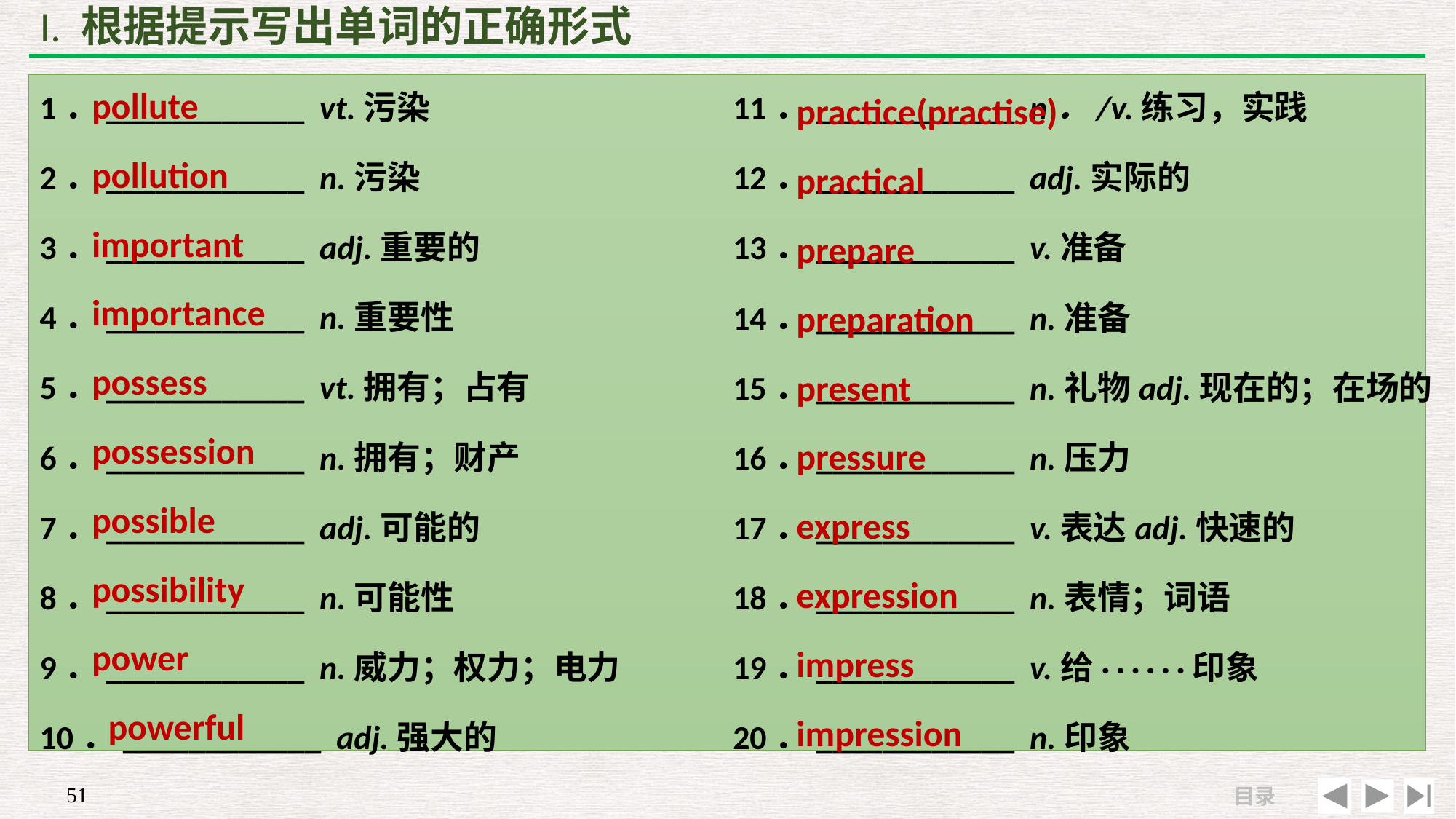

# I. 根据提示写出单词的正确形式
pollute
pollution
important
importance
possess
possession
possible
possibility
power
  powerful
practice(practise)　practical
prepare
preparation
present
pressure
express
expression
impress
impression
1．____________  vt.污染
2．____________  n.污染
3．____________  adj.重要的
4．____________  n.重要性
5．____________  vt.拥有；占有
6．____________  n.拥有；财产
7．____________  adj.可能的
8．____________  n.可能性
9．____________  n.威力；权力；电力
10．____________  adj.强大的
11．____________  n．/v.练习，实践
12．____________  adj.实际的
13．____________  v.准备
14．____________  n.准备
15．____________  n.礼物adj.现在的；在场的
16．____________  n.压力
17．____________  v.表达adj.快速的
18．____________  n.表情；词语
19．____________  v.给· · · · · ·印象
20．____________  n.印象